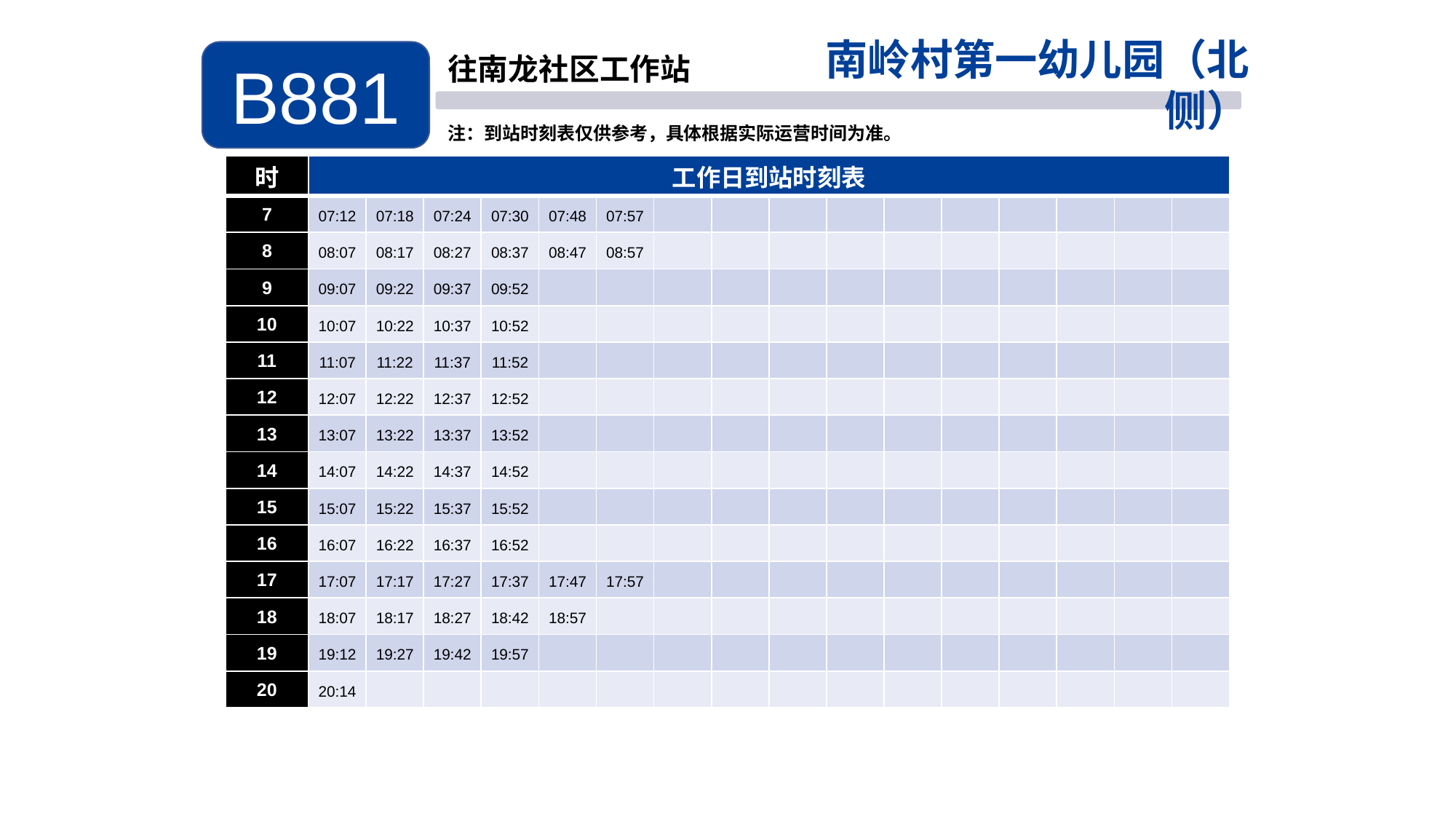

南岭村第一幼儿园（北侧）
B881
往南龙社区工作站

注：到站时刻表仅供参考，具体根据实际运营时间为准。
| 时 | 工作日到站时刻表 |  |  |  |  |  |  |  |  |  |  |  |  |  |  |  |
| --- | --- | --- | --- | --- | --- | --- | --- | --- | --- | --- | --- | --- | --- | --- | --- | --- |
| 7 | 07:12 | 07:18 | 07:24 | 07:30 | 07:48 | 07:57 |  |  |  |  |  |  |  |  |  |  |
| 8 | 08:07 | 08:17 | 08:27 | 08:37 | 08:47 | 08:57 |  |  |  |  |  |  |  |  |  |  |
| 9 | 09:07 | 09:22 | 09:37 | 09:52 |  |  |  |  |  |  |  |  |  |  |  |  |
| 10 | 10:07 | 10:22 | 10:37 | 10:52 |  |  |  |  |  |  |  |  |  |  |  |  |
| 11 | 11:07 | 11:22 | 11:37 | 11:52 |  |  |  |  |  |  |  |  |  |  |  |  |
| 12 | 12:07 | 12:22 | 12:37 | 12:52 |  |  |  |  |  |  |  |  |  |  |  |  |
| 13 | 13:07 | 13:22 | 13:37 | 13:52 |  |  |  |  |  |  |  |  |  |  |  |  |
| 14 | 14:07 | 14:22 | 14:37 | 14:52 |  |  |  |  |  |  |  |  |  |  |  |  |
| 15 | 15:07 | 15:22 | 15:37 | 15:52 |  |  |  |  |  |  |  |  |  |  |  |  |
| 16 | 16:07 | 16:22 | 16:37 | 16:52 |  |  |  |  |  |  |  |  |  |  |  |  |
| 17 | 17:07 | 17:17 | 17:27 | 17:37 | 17:47 | 17:57 |  |  |  |  |  |  |  |  |  |  |
| 18 | 18:07 | 18:17 | 18:27 | 18:42 | 18:57 |  |  |  |  |  |  |  |  |  |  |  |
| 19 | 19:12 | 19:27 | 19:42 | 19:57 |  |  |  |  |  |  |  |  |  |  |  |  |
| 20 | 20:14 |  |  |  |  |  |  |  |  |  |  |  |  |  |  |  |